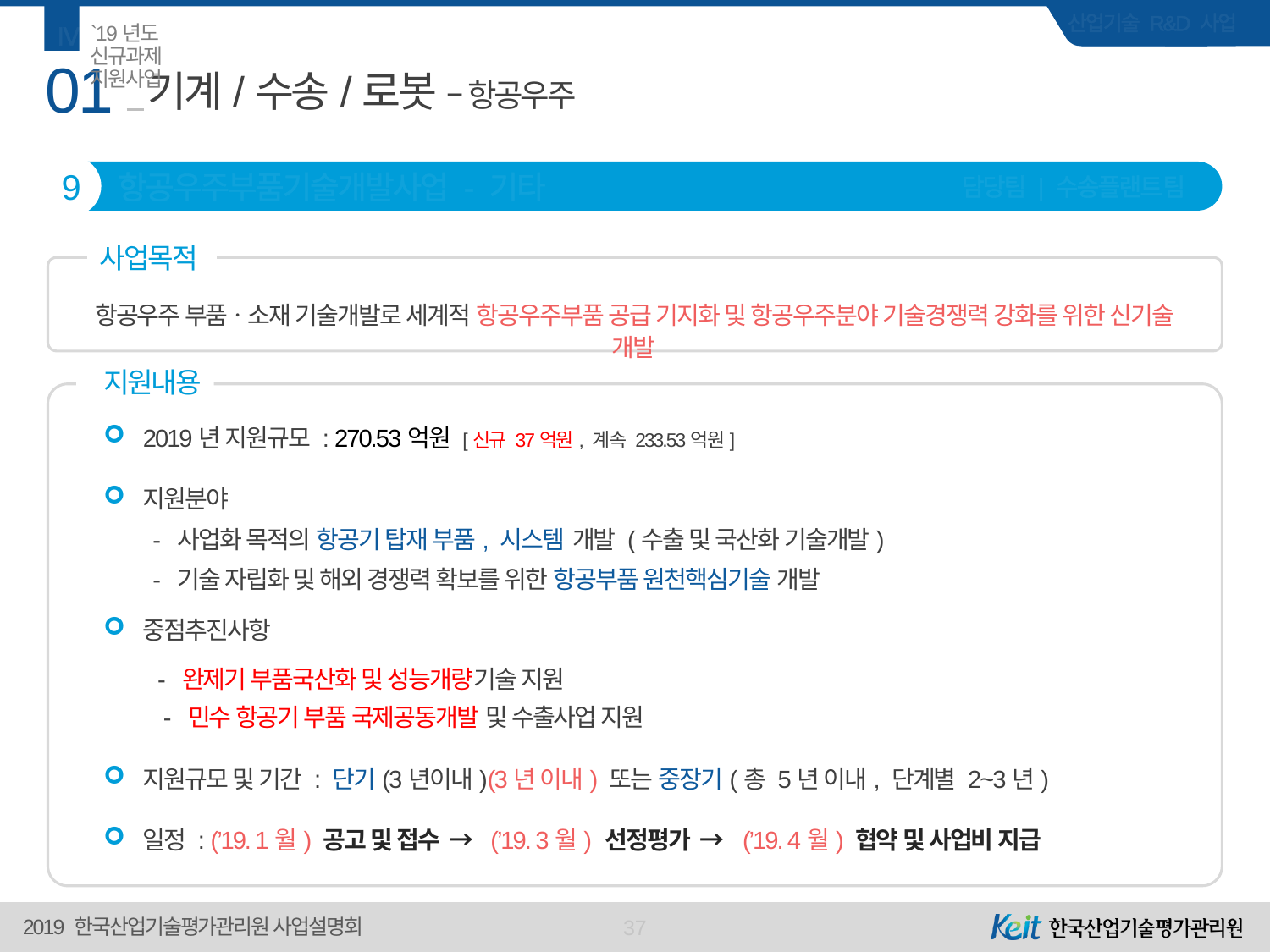

Ⅳ
`19년도 신규과제 지원사업
01
# 기계/수송/로봇 – 항공우주
9
항공우주부품기술개발사업 - 기타
담당팀 | 수송플랜트팀
사업목적

항공우주 부품ㆍ소재 기술개발로 세계적 항공우주부품 공급 기지화 및 항공우주분야 기술경쟁력 강화를 위한 신기술 개발
 지원내용

2019년 지원규모 : 270.53억원 [신규 37억원, 계속 233.53억원]

지원분야
-  사업화 목적의 항공기 탑재 부품, 시스템 개발 (수출 및 국산화 기술개발)
-  기술 자립화 및 해외 경쟁력 확보를 위한 항공부품 원천핵심기술 개발
중점추진사항
          -  완제기 부품국산화 및 성능개량기술 지원
          -  민수 항공기 부품 국제공동개발 및 수출사업 지원

지원규모 및 기간 : 단기(3년이내)(3년 이내) 또는 중장기(총 5년 이내, 단계별 2~3년)

일정 : (’19. 1월) 공고 및 접수  →  (’19. 3월) 선정평가  →  (’19. 4월) 협약 및 사업비 지급
37